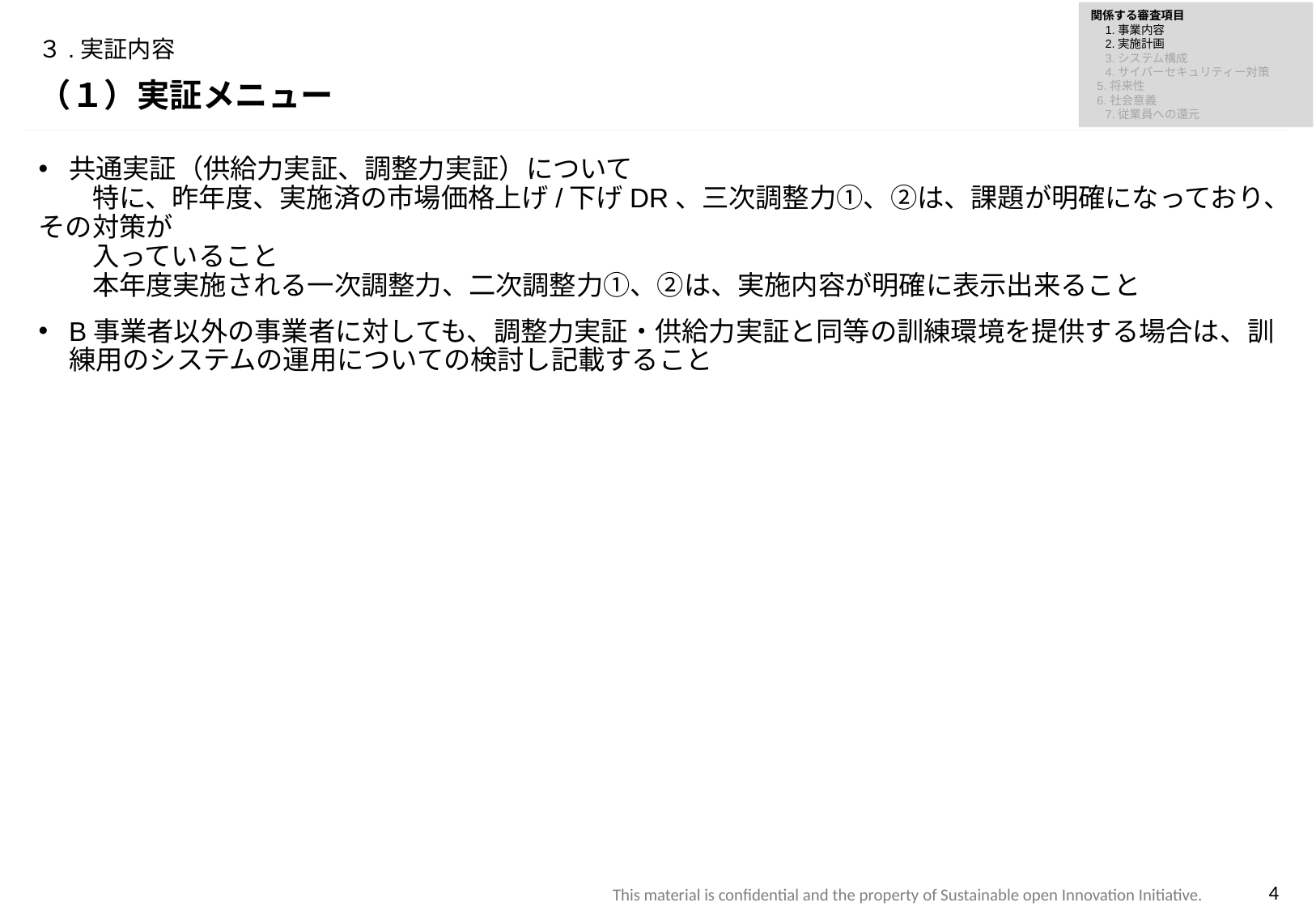

関係する審査項目
　1.事業内容
　2.実施計画
　3.システム構成
　4.サイバーセキュリティー対策
  5.将来性
  6.社会意義
　7.従業員への還元
# ３.実証内容
（１）実証メニュー
共通実証（供給力実証、調整力実証）について
　　特に、昨年度、実施済の市場価格上げ/下げDR、三次調整力①、②は、課題が明確になっており、その対策が
　　入っていること
　　本年度実施される一次調整力、二次調整力①、②は、実施内容が明確に表示出来ること
B事業者以外の事業者に対しても、調整力実証・供給力実証と同等の訓練環境を提供する場合は、訓練用のシステムの運用についての検討し記載すること